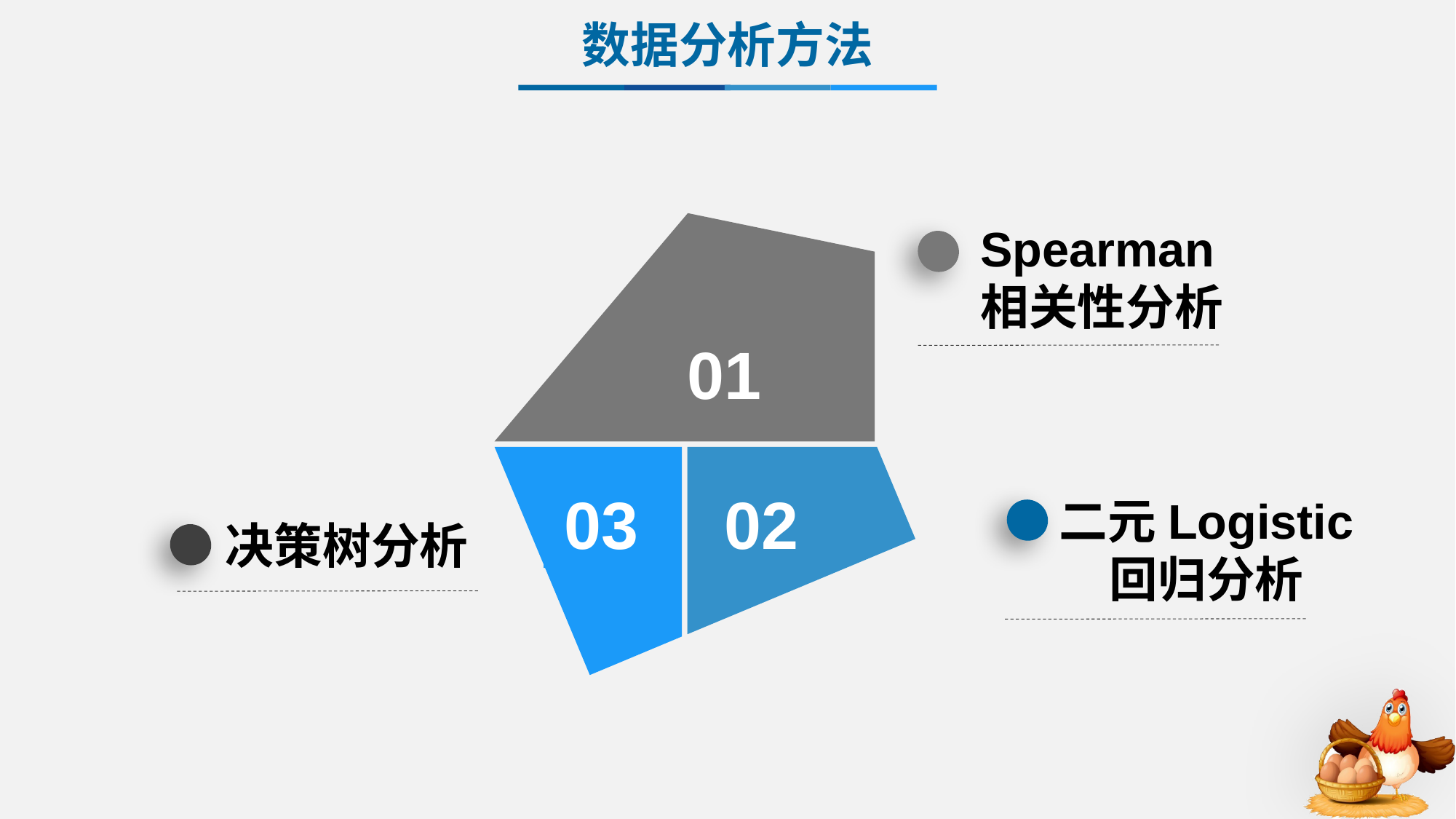

数据分析方法

01
Spearman
相关性分析

02

03
二元Logistic
回归分析

决策树分析